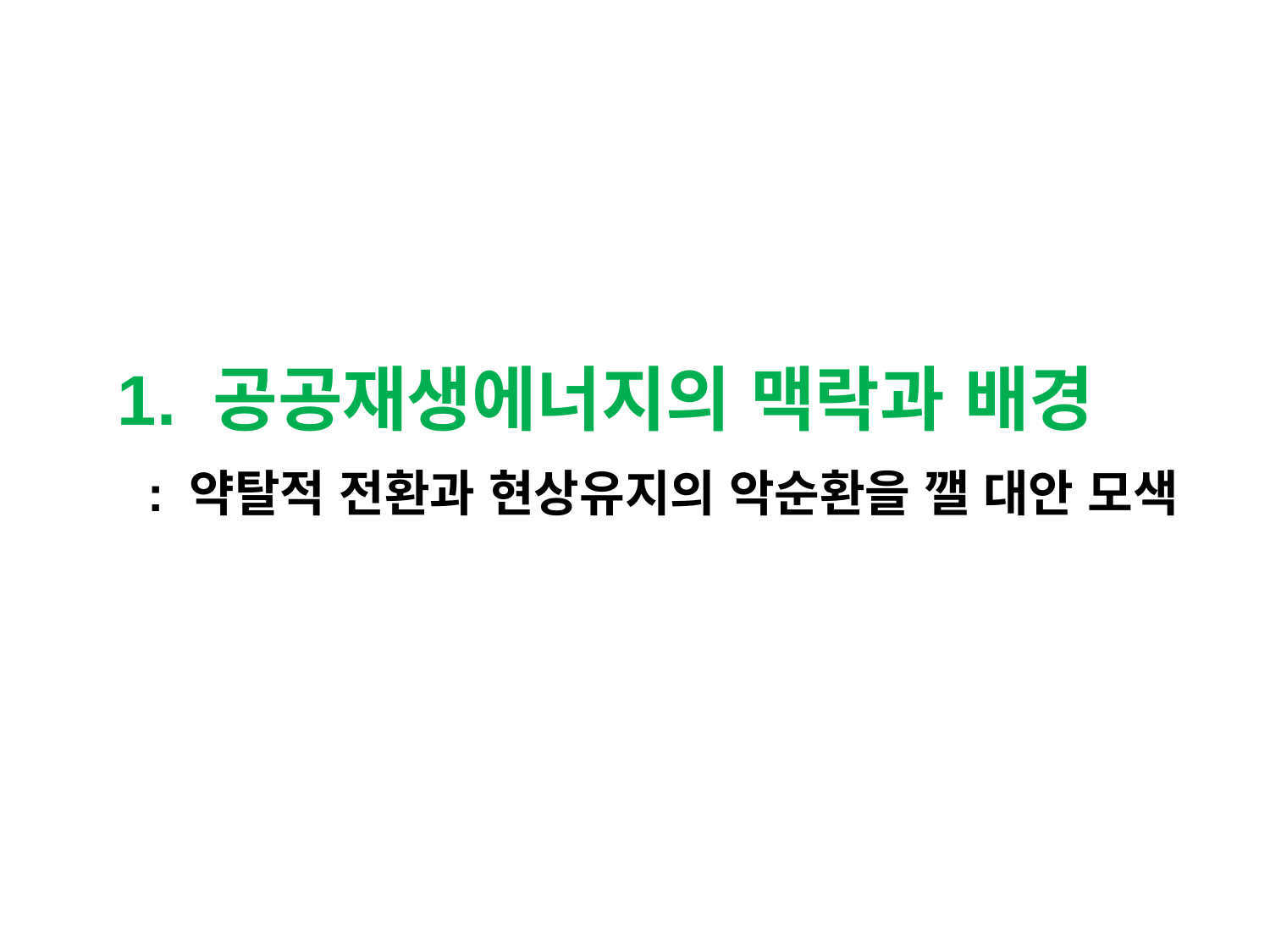

1. 공공재생에너지의 맥락과 배경
# : 약탈적 전환과 현상유지의 악순환을 깰 대안 모색